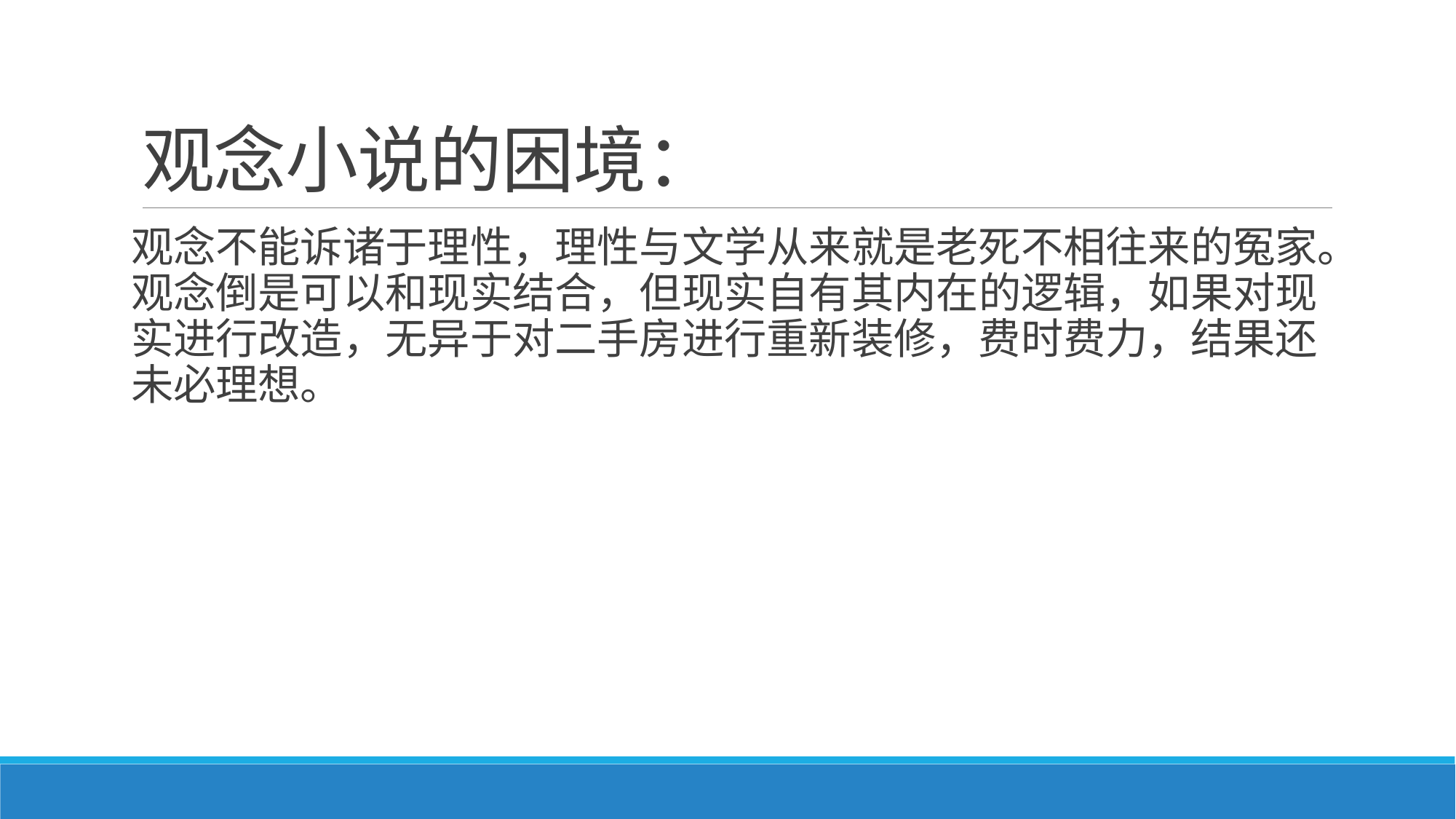

# 观念小说的困境：
观念不能诉诸于理性，理性与文学从来就是老死不相往来的冤家。观念倒是可以和现实结合，但现实自有其内在的逻辑，如果对现实进行改造，无异于对二手房进行重新装修，费时费力，结果还未必理想。